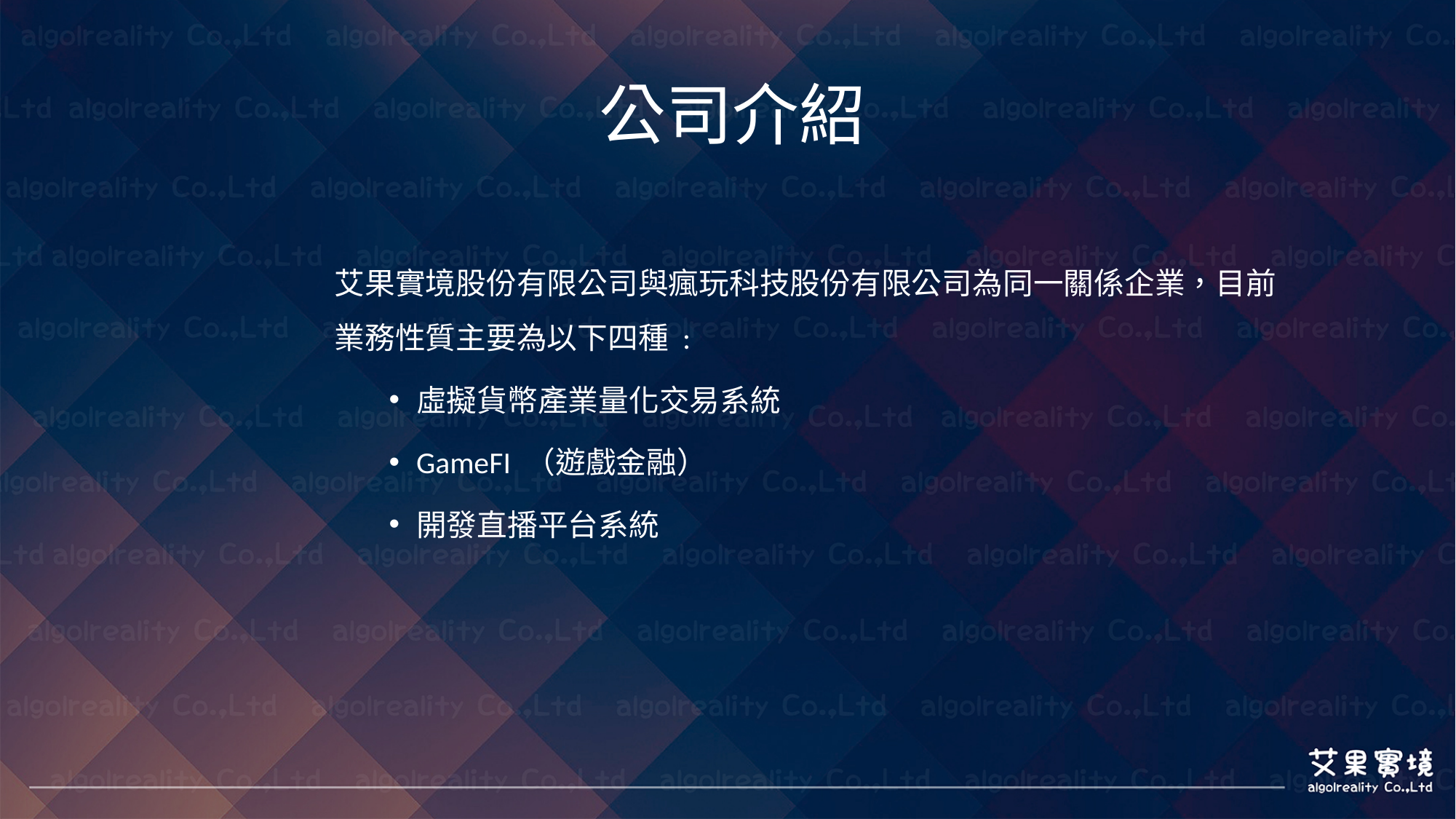

# 公司介紹
艾果實境股份有限公司與瘋玩科技股份有限公司為同一關係企業，目前業務性質主要為以下四種 :
虛擬貨幣產業量化交易系統
GameFI （遊戲金融）
開發直播平台系統